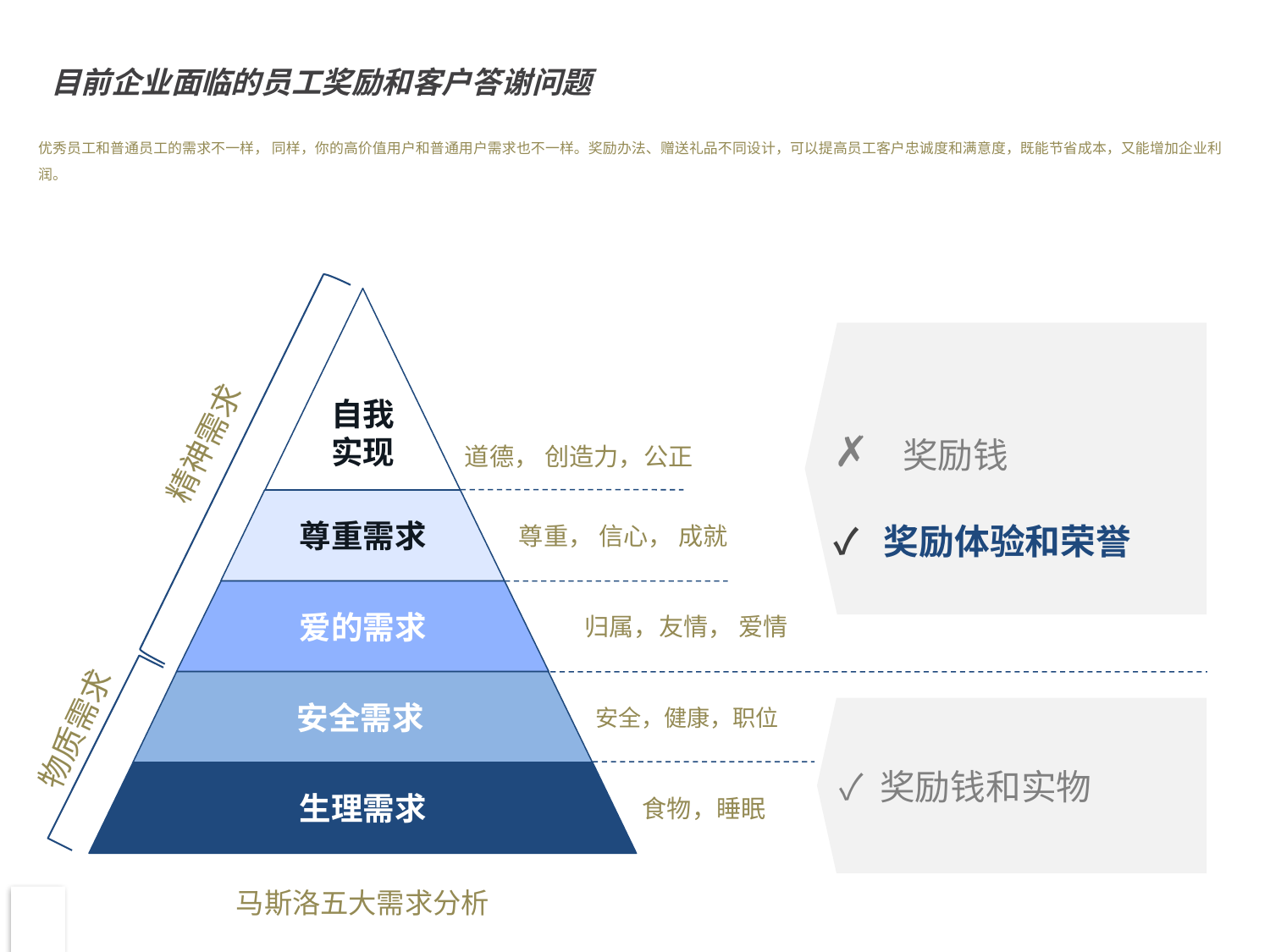

# 目前企业面临的员工奖励和客户答谢问题
优秀员工和普通员工的需求不一样， 同样，你的高价值用户和普通用户需求也不一样。奖励办法、赠送礼品不同设计，可以提高员工客户忠诚度和满意度，既能节省成本，又能增加企业利润。

  奖励钱
✓  奖励体验和荣誉
自我实现
精神需求
道德， 创造力，公正

尊重需求
尊重， 信心， 成就

爱的需求
 归属，友情， 爱情

安全需求
✓ 奖励钱和实物
安全，健康，职位
物质需求

生理需求
食物，睡眠
马斯洛五大需求分析